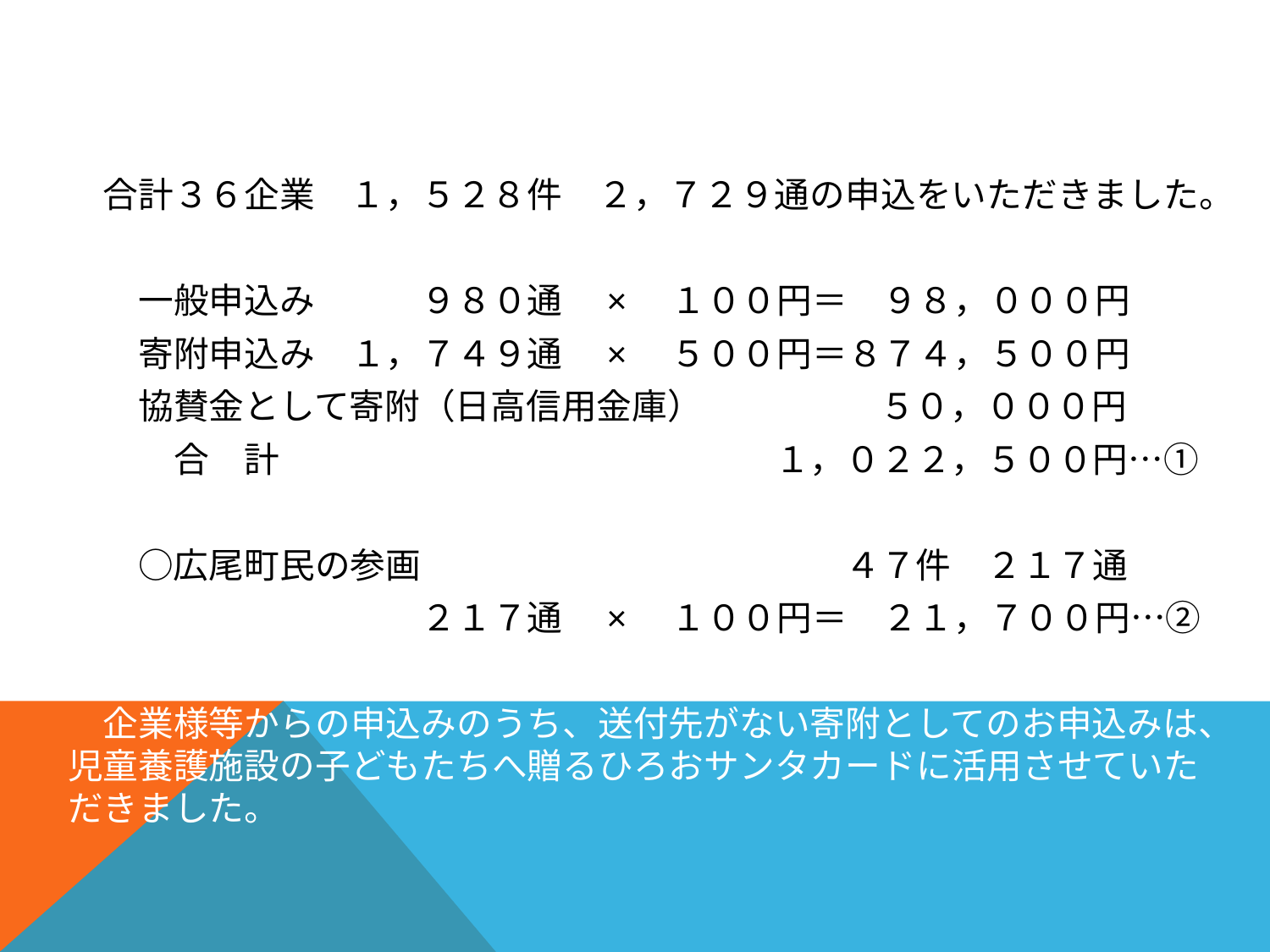

合計３６企業　１，５２８件　２，７２９通の申込をいただきました。

　　一般申込み　　　９８０通　×　１００円＝　９８，０００円
　　寄附申込み　１，７４９通　×　５００円＝８７４，５００円
　　協賛金として寄附（日高信用金庫）　　　　　５０，０００円
　　　合　計　　　　　　　　　　　　　　１，０２２，５００円…①

　　○広尾町民の参画　　　　　　　　　　　　４７件　２１７通
　　　　　　　　　　２１７通　×　１００円＝　２１，７００円…②

　企業様等からの申込みのうち、送付先がない寄附としてのお申込みは、児童養護施設の子どもたちへ贈るひろおサンタカードに活用させていただきました。